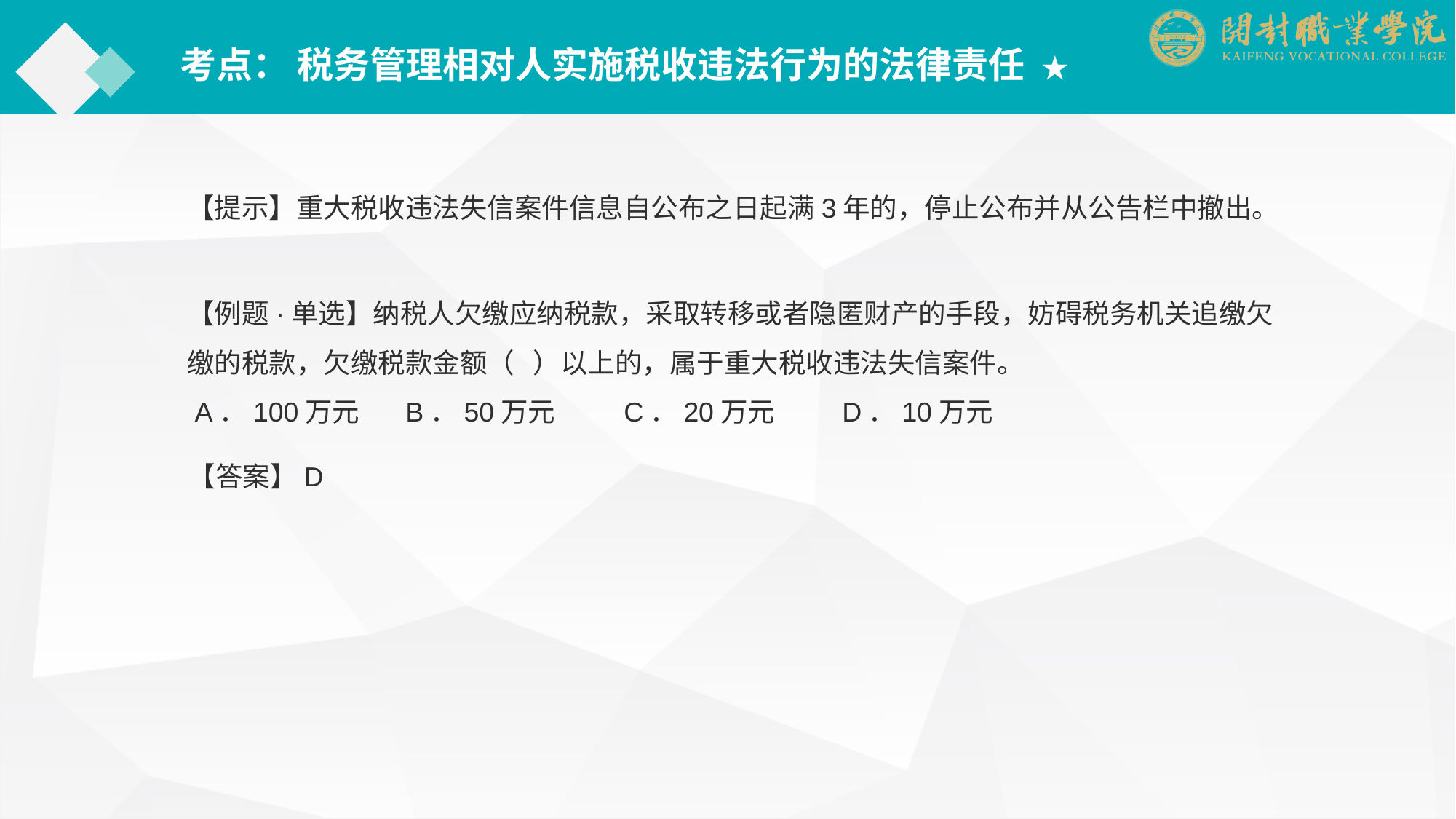

考点： 税务管理相对人实施税收违法行为的法律责任  ★
【提示】重大税收违法失信案件信息自公布之日起满3年的，停止公布并从公告栏中撤出。
【例题·单选】纳税人欠缴应纳税款，采取转移或者隐匿财产的手段，妨碍税务机关追缴欠缴的税款，欠缴税款金额（   ）以上的，属于重大税收违法失信案件。
 A．100万元	B．50万元	C．20万元	D．10万元
【答案】D